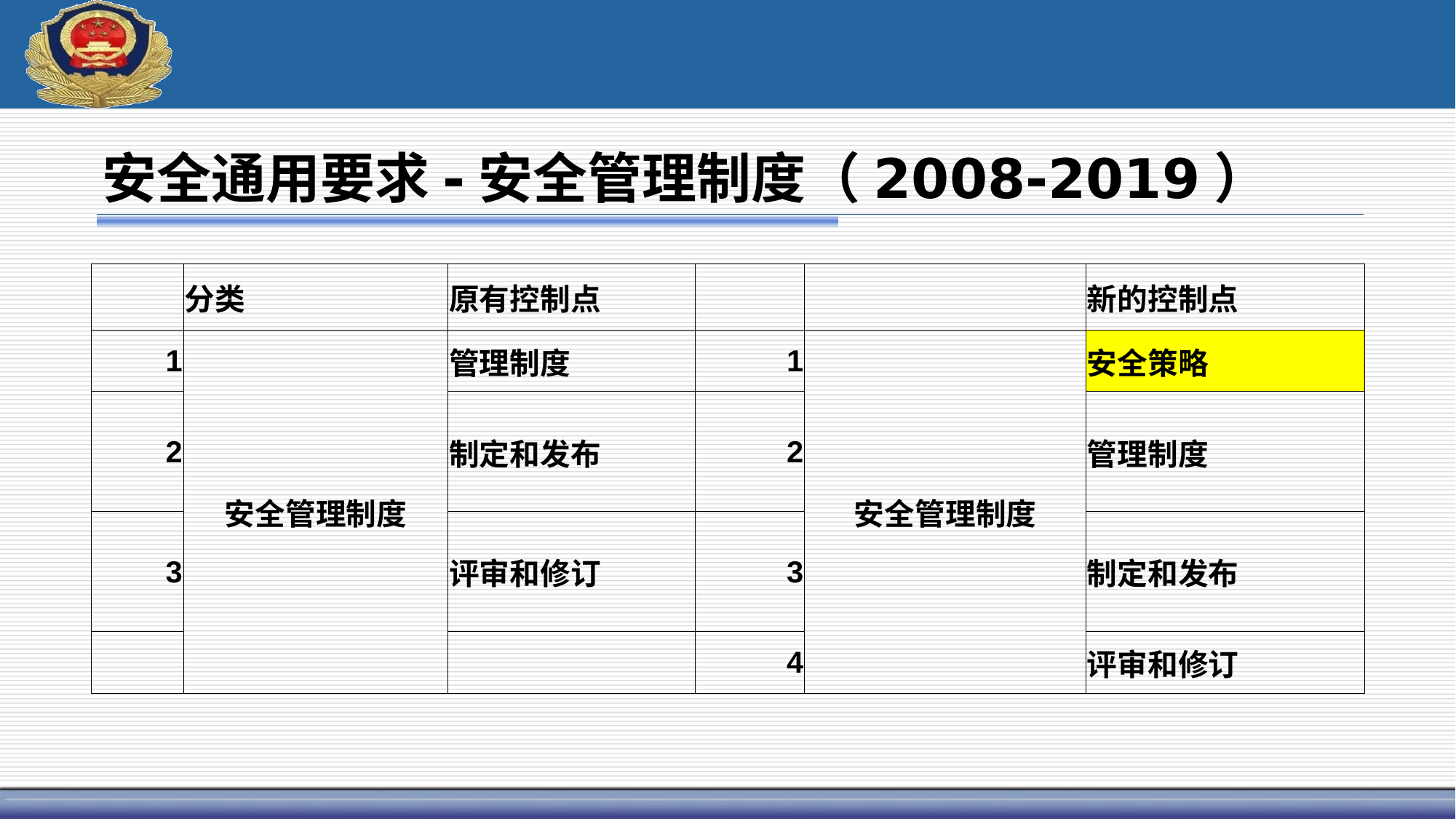

# 安全通用要求-安全管理制度（2008-2019）
|  | 分类 | 原有控制点 |  |  | 新的控制点 |
| --- | --- | --- | --- | --- | --- |
| 1 | 安全管理制度 | 管理制度 | 1 | 安全管理制度 | 安全策略 |
| 2 |  | 制定和发布 | 2 |  | 管理制度 |
| 3 |  | 评审和修订 | 3 |  | 制定和发布 |
|  |  |  | 4 |  | 评审和修订 |